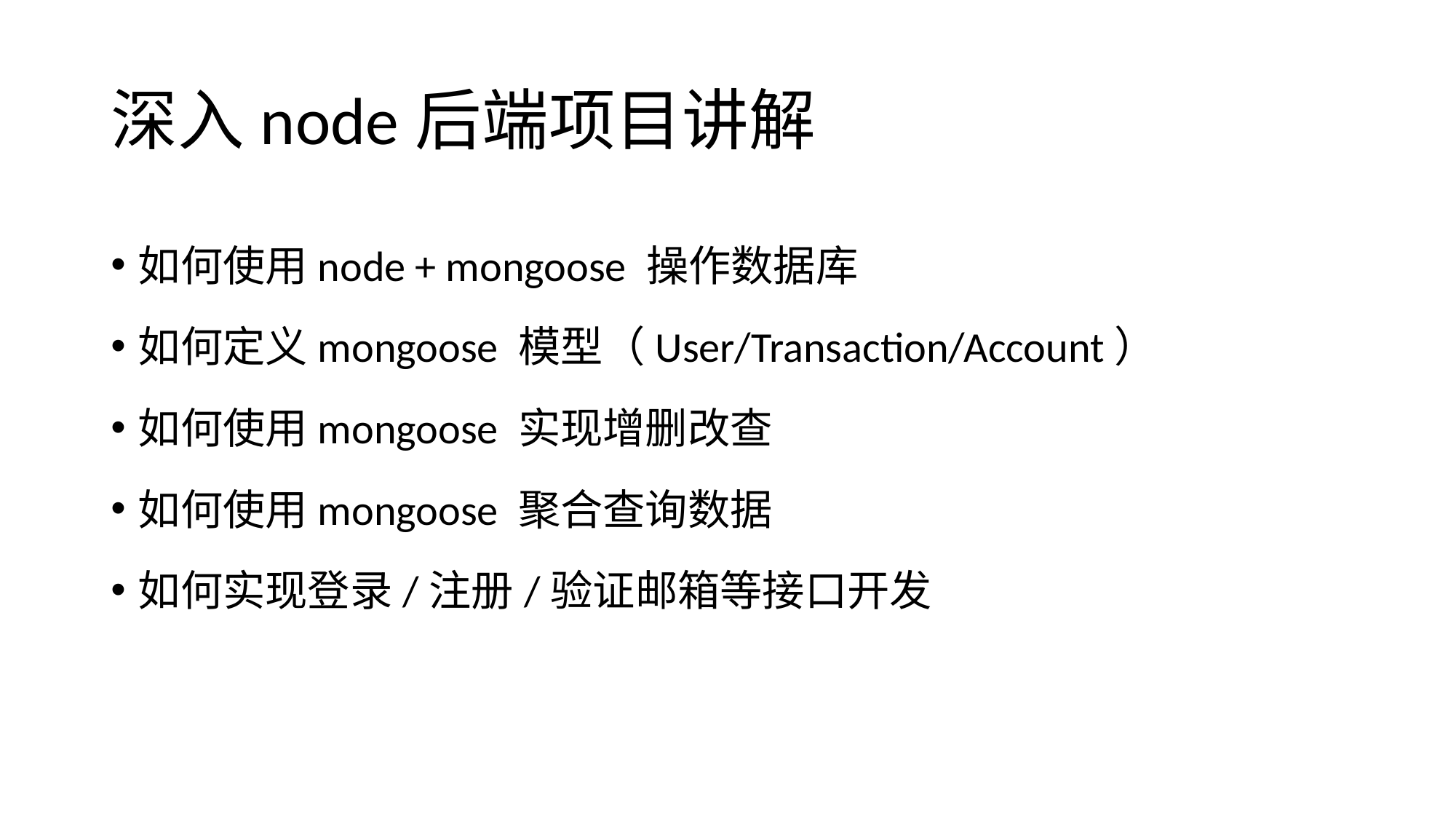

# 深入node后端项目讲解
如何使用node + mongoose 操作数据库
如何定义mongoose 模型（User/Transaction/Account）
如何使用mongoose 实现增删改查
如何使用mongoose 聚合查询数据
如何实现登录/注册/验证邮箱等接口开发